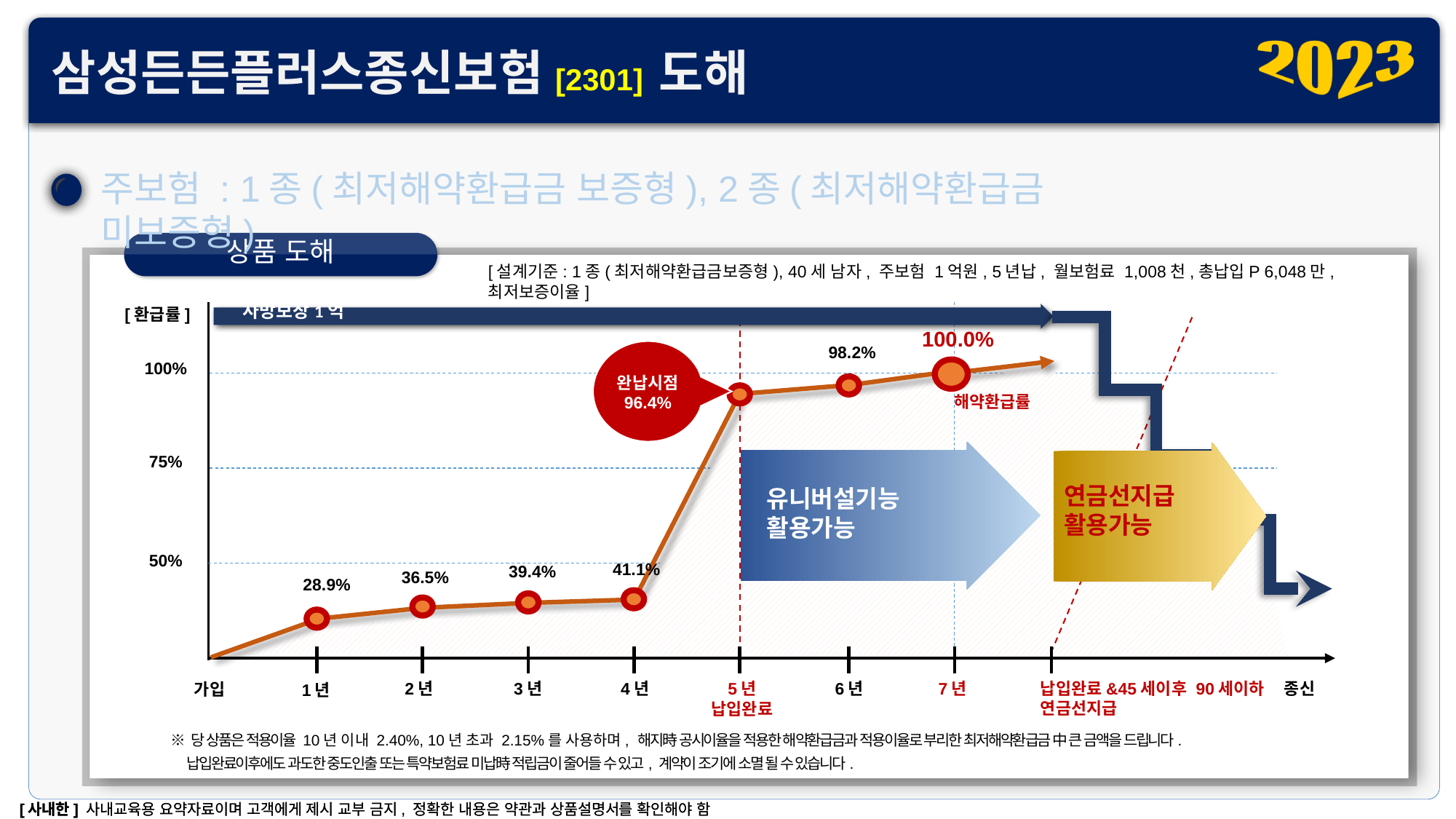

삼성든든플러스종신보험[2301] 도해
주보험 : 1종(최저해약환급금 보증형), 2종(최저해약환급금 미보증형)
상품 도해

[설계기준: 1종(최저해약환급금보증형), 40세 남자, 주보험 1억원, 5년납, 월보험료 1,008천,총납입P 6,048만, 최저보증이율]
사망보장1억
[환급률]

100.0%

98.2%
100%

완납시점
96.4%

해약환급률

75%
연금선지급
활용가능
유니버설기능
활용가능
50%
41.1%
39.4%
36.5%
28.9%

2년
3년
4년
6년
7년
납입완료&45세이후 90세이하
연금선지급
종신
5년
납입완료
가입
1년
※ 당 상품은 적용이율 10년 이내 2.40%, 10년 초과 2.15%를 사용하며,  해지時 공시이율을 적용한 해약환급금과 적용이율로 부리한 최저해약환급금 中 큰 금액을 드립니다.
    납입완료이후에도 과도한 중도인출 또는 특약보험료 미납時 적립금이 줄어들 수 있고, 계약이 조기에 소멸 될 수 있습니다.